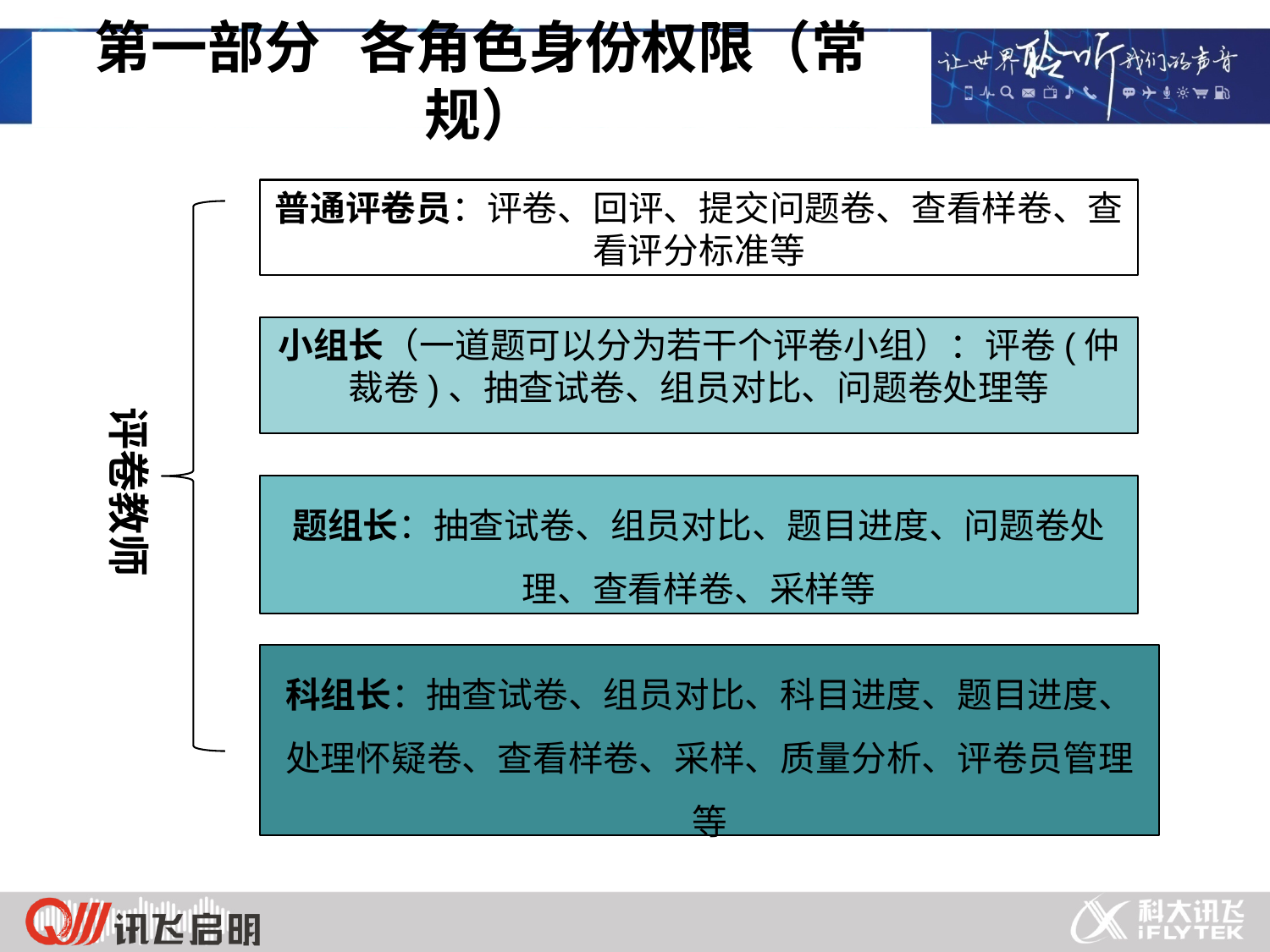

# 第一部分   各角色身份权限（常规）
普通评卷员：评卷、回评、提交问题卷、查看样卷、查看评分标准等

评卷教师
小组长（一道题可以分为若干个评卷小组）：评卷(仲裁卷)、抽查试卷、组员对比、问题卷处理等
题组长：抽查试卷、组员对比、题目进度、问题卷处理、查看样卷、采样等
科组长：抽查试卷、组员对比、科目进度、题目进度、处理怀疑卷、查看样卷、采样、质量分析、评卷员管理等